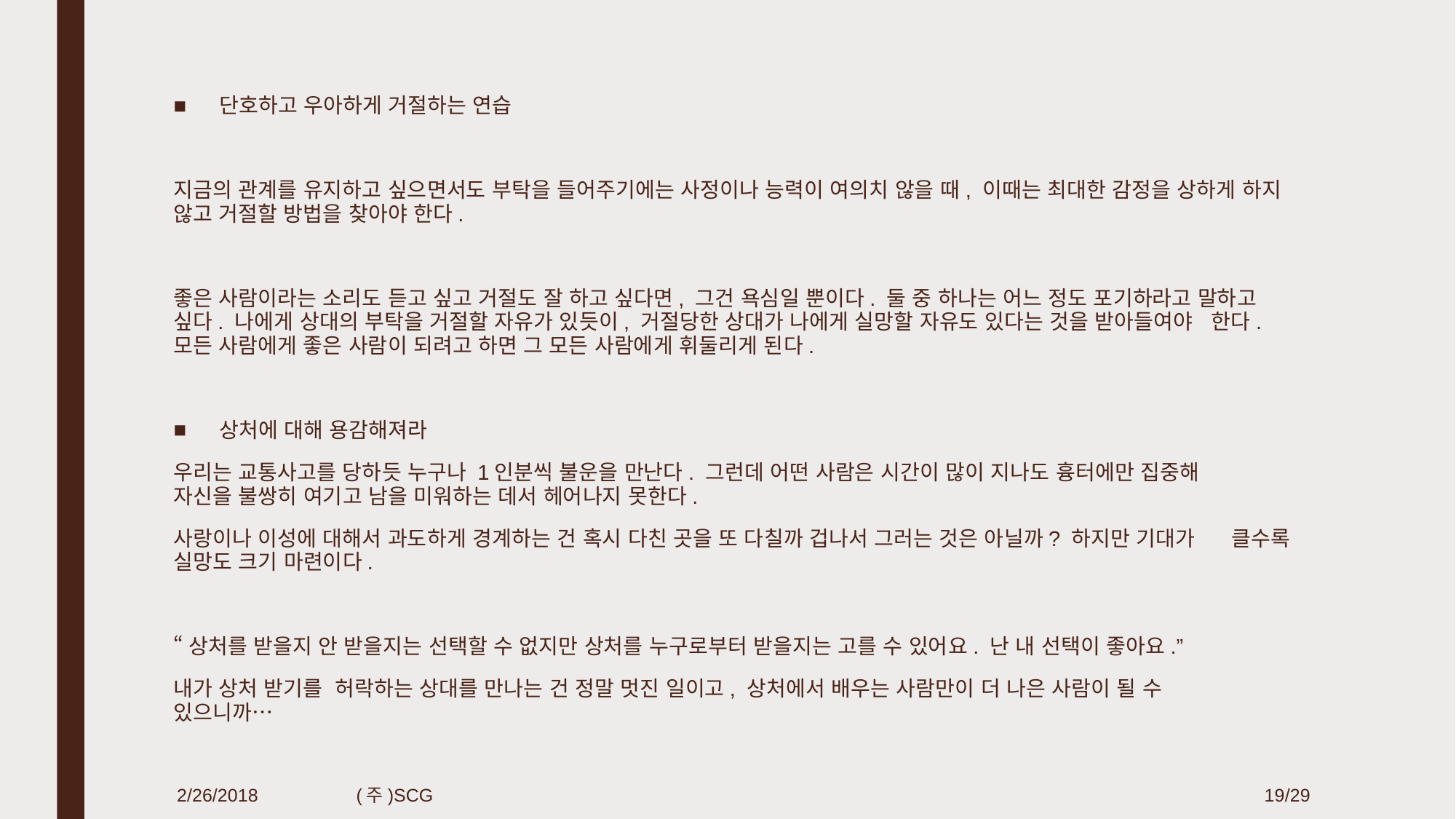

단호하고 우아하게 거절하는 연습

지금의 관계를 유지하고 싶으면서도 부탁을 들어주기에는 사정이나 능력이 여의치 않을 때, 이때는 최대한 감정을 상하게 하지 않고 거절할 방법을 찾아야 한다.

좋은 사람이라는 소리도 듣고 싶고 거절도 잘 하고 싶다면, 그건 욕심일 뿐이다. 둘 중 하나는 어느 정도 포기하라고 말하고 싶다. 나에게 상대의 부탁을 거절할 자유가 있듯이, 거절당한 상대가 나에게 실망할 자유도 있다는 것을 받아들여야   한다. 모든 사람에게 좋은 사람이 되려고 하면 그 모든 사람에게 휘둘리게 된다.

상처에 대해 용감해져라
우리는 교통사고를 당하듯 누구나 1인분씩 불운을 만난다. 그런데 어떤 사람은 시간이 많이 지나도 흉터에만 집중해       자신을 불쌍히 여기고 남을 미워하는 데서 헤어나지 못한다.
사랑이나 이성에 대해서 과도하게 경계하는 건 혹시 다친 곳을 또 다칠까 겁나서 그러는 것은 아닐까? 하지만 기대가      클수록 실망도 크기 마련이다.

“상처를 받을지 안 받을지는 선택할 수 없지만 상처를 누구로부터 받을지는 고를 수 있어요. 난 내 선택이 좋아요.”
내가 상처 받기를  허락하는 상대를 만나는 건 정말 멋진 일이고, 상처에서 배우는 사람만이 더 나은 사람이 될 수             있으니까…
2/26/2018
(주)SCG
19/29